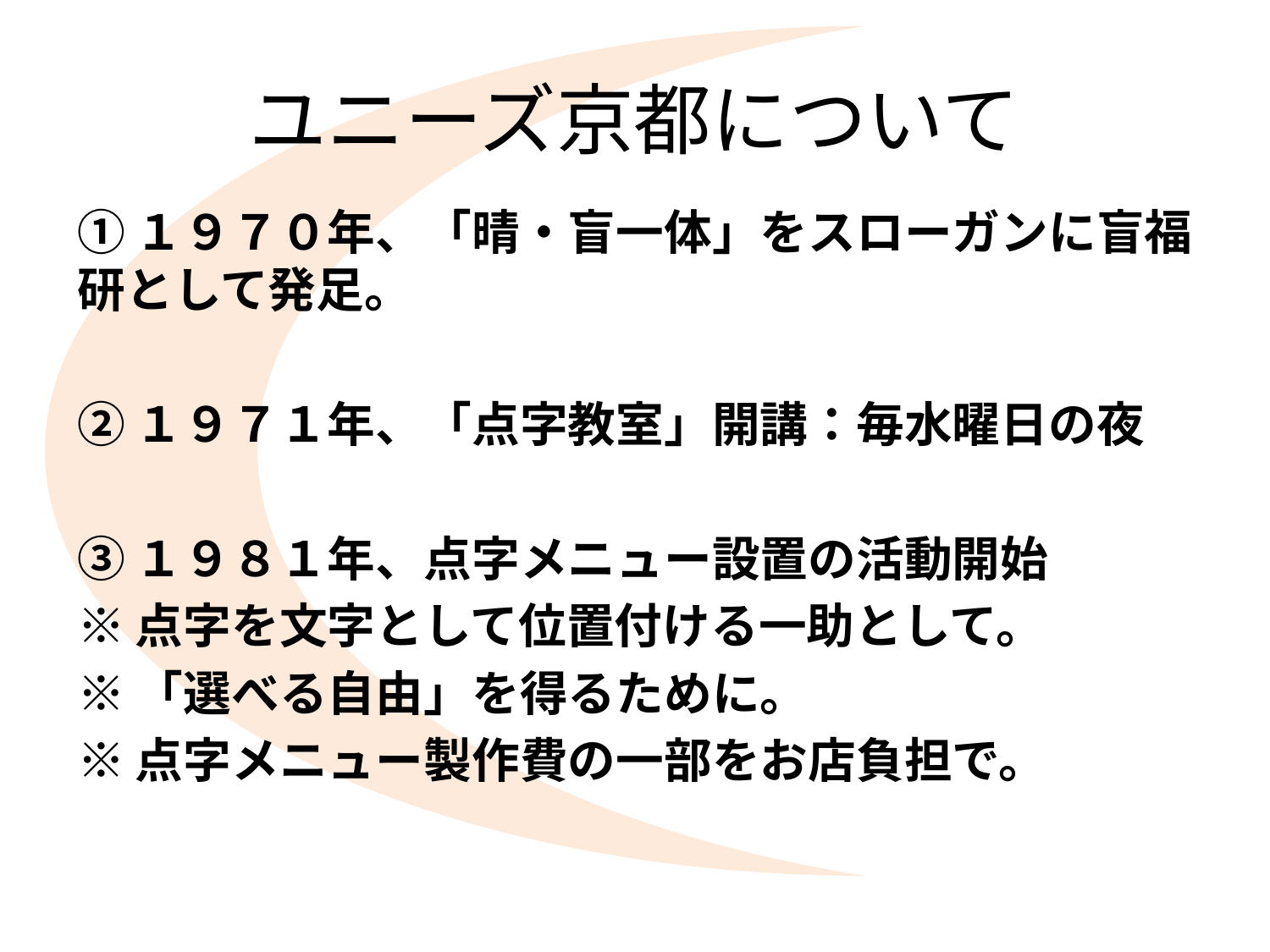

# ユニーズ京都について
①１９７０年、「晴・盲一体」をスローガンに盲福研として発足。

②１９７１年、「点字教室」開講：毎水曜日の夜

③１９８１年、点字メニュー設置の活動開始
※点字を文字として位置付ける一助として。
※「選べる自由」を得るために。
※点字メニュー製作費の一部をお店負担で。